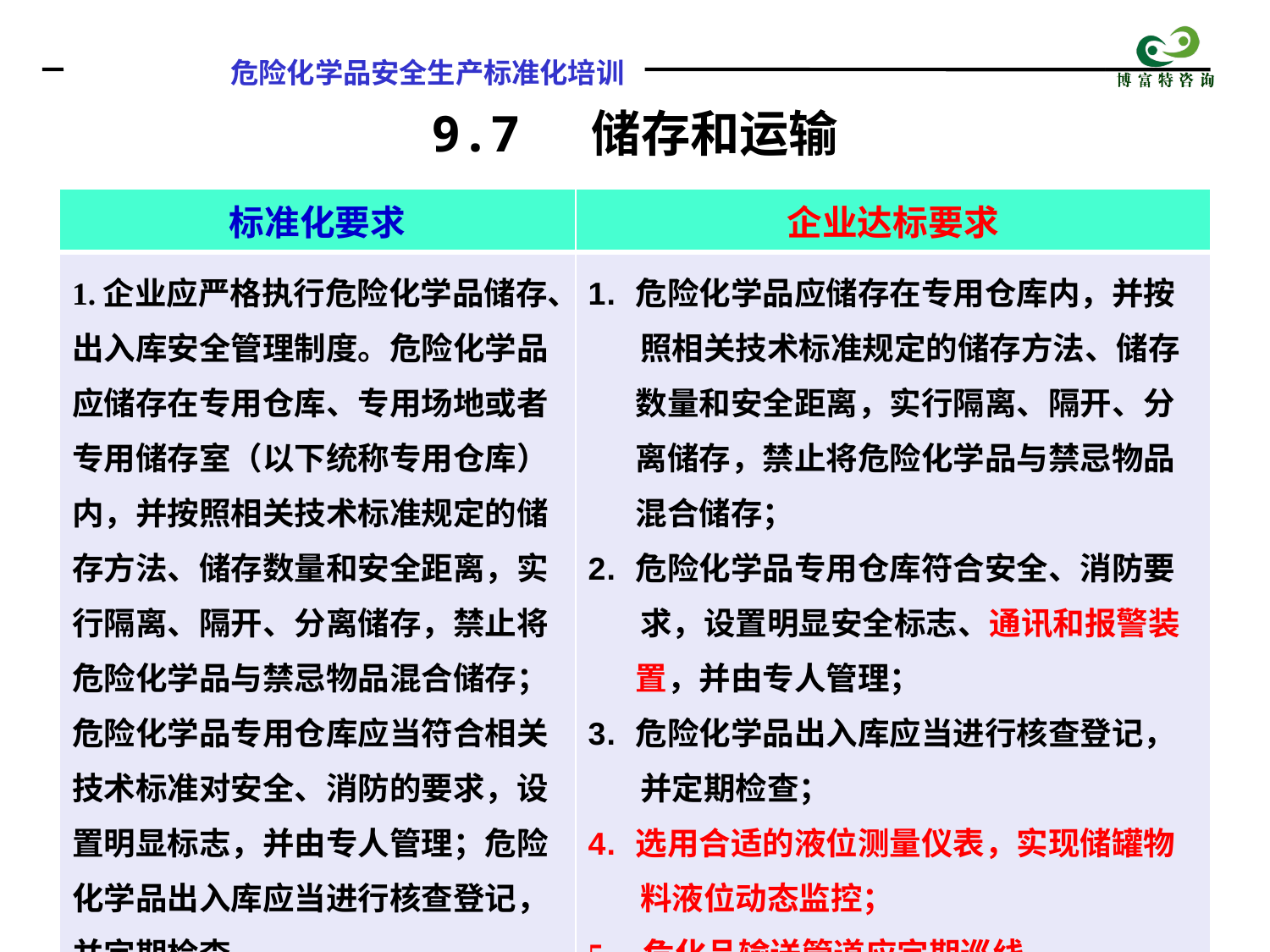

9.7  储存和运输
| 标准化要求 | 企业达标要求 |
| --- | --- |
| 1.企业应严格执行危险化学品储存、出入库安全管理制度。危险化学品应储存在专用仓库、专用场地或者专用储存室（以下统称专用仓库）内，并按照相关技术标准规定的储存方法、储存数量和安全距离，实行隔离、隔开、分离储存，禁止将危险化学品与禁忌物品混合储存；危险化学品专用仓库应当符合相关技术标准对安全、消防的要求，设置明显标志，并由专人管理；危险化学品出入库应当进行核查登记，并定期检查。 | 危险化学品应储存在专用仓库内，并按 照相关技术标准规定的储存方法、储存数量和安全距离，实行隔离、隔开、分离储存，禁止将危险化学品与禁忌物品混合储存； 危险化学品专用仓库符合安全、消防要 求，设置明显安全标志、通讯和报警装置，并由专人管理； 危险化学品出入库应当进行核查登记， 并定期检查； 选用合适的液位测量仪表，实现储罐物 料液位动态监控； 5. 危化品输送管道应定期巡线。 |